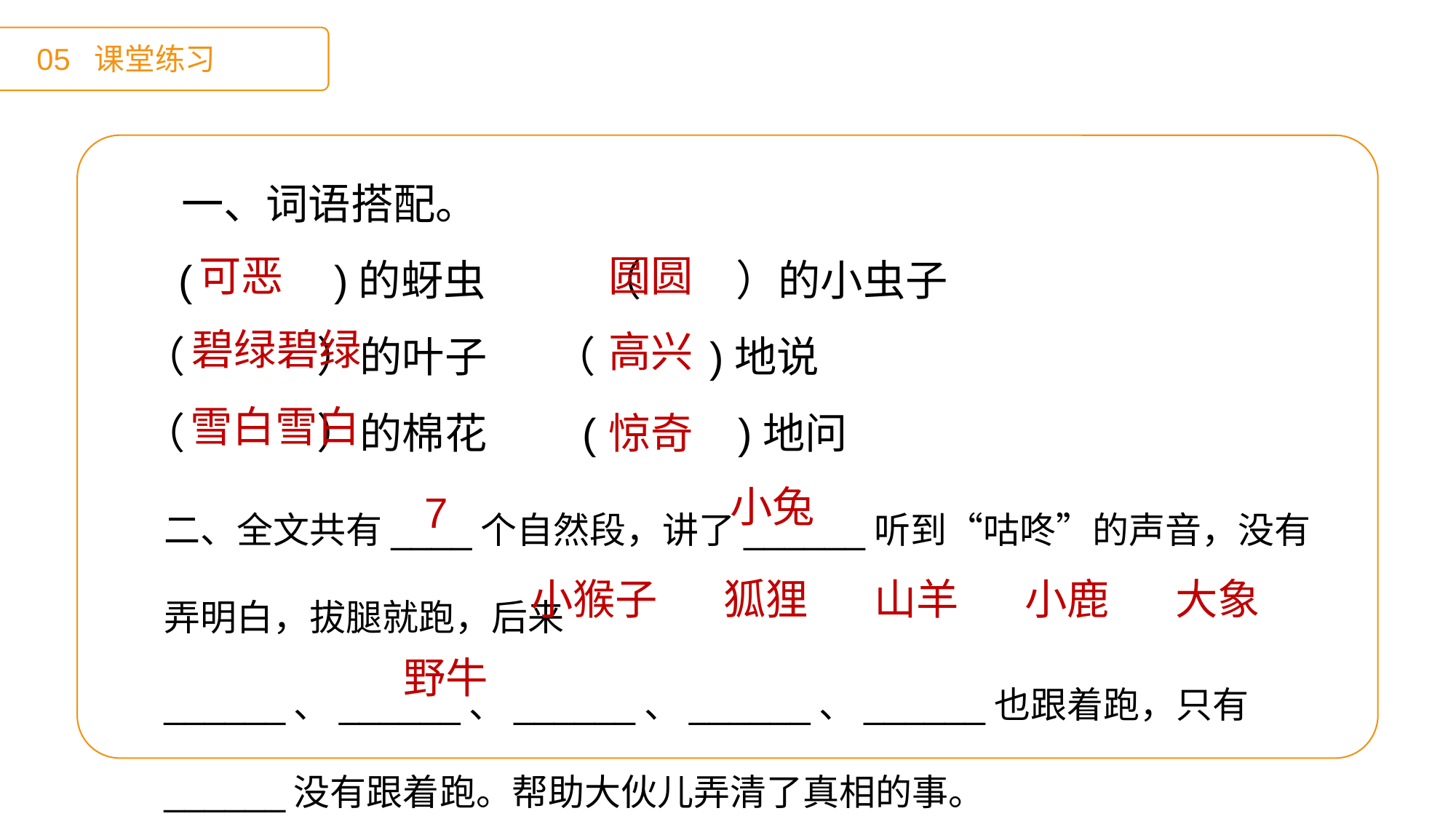

05  课堂练习
   一、词语搭配。
   (            )的蚜虫            （          ）的小虫子
（              ）的叶子       （           )地说
（              ）的棉花         (            )地问
可恶
圆圆
碧绿碧绿
高兴
惊奇
雪白雪白
二、全文共有____个自然段，讲了______听到“咕咚”的声音，没有弄明白，拔腿就跑，后来______、______、______、______、______也跟着跑，只有______没有跟着跑。帮助大伙儿弄清了真相的事。
小兔
7
小猴子
狐狸
山羊
小鹿
大象
野牛